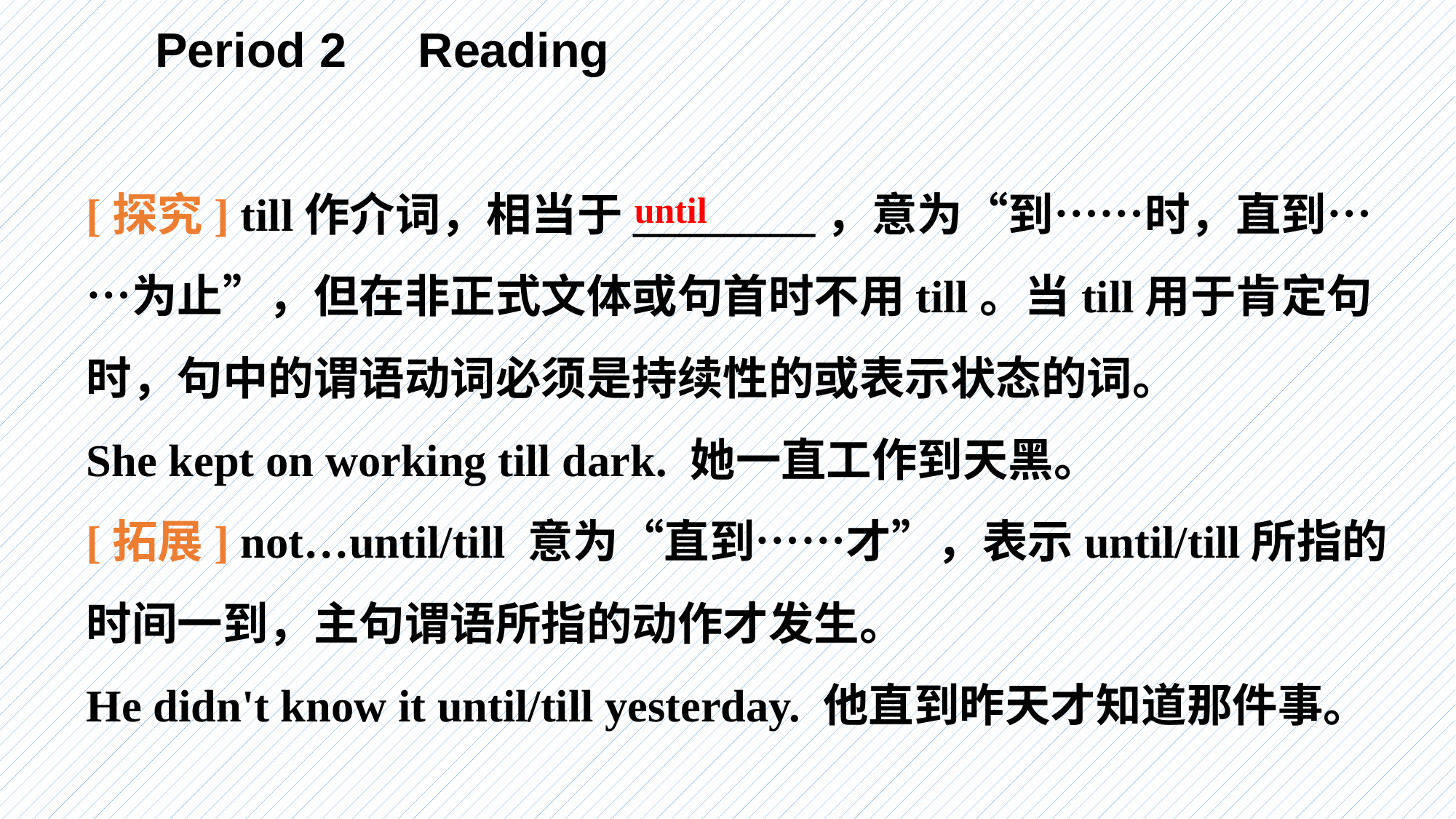

Period 2　Reading
[探究] till作介词，相当于________，意为“到……时，直到……为止”，但在非正式文体或句首时不用till。当till用于肯定句时，句中的谓语动词必须是持续性的或表示状态的词。
She kept on working till dark. 她一直工作到天黑。
[拓展] not…until/till 意为“直到……才”，表示until/till所指的时间一到，主句谓语所指的动作才发生。
He didn't know it until/till yesterday. 他直到昨天才知道那件事。
until